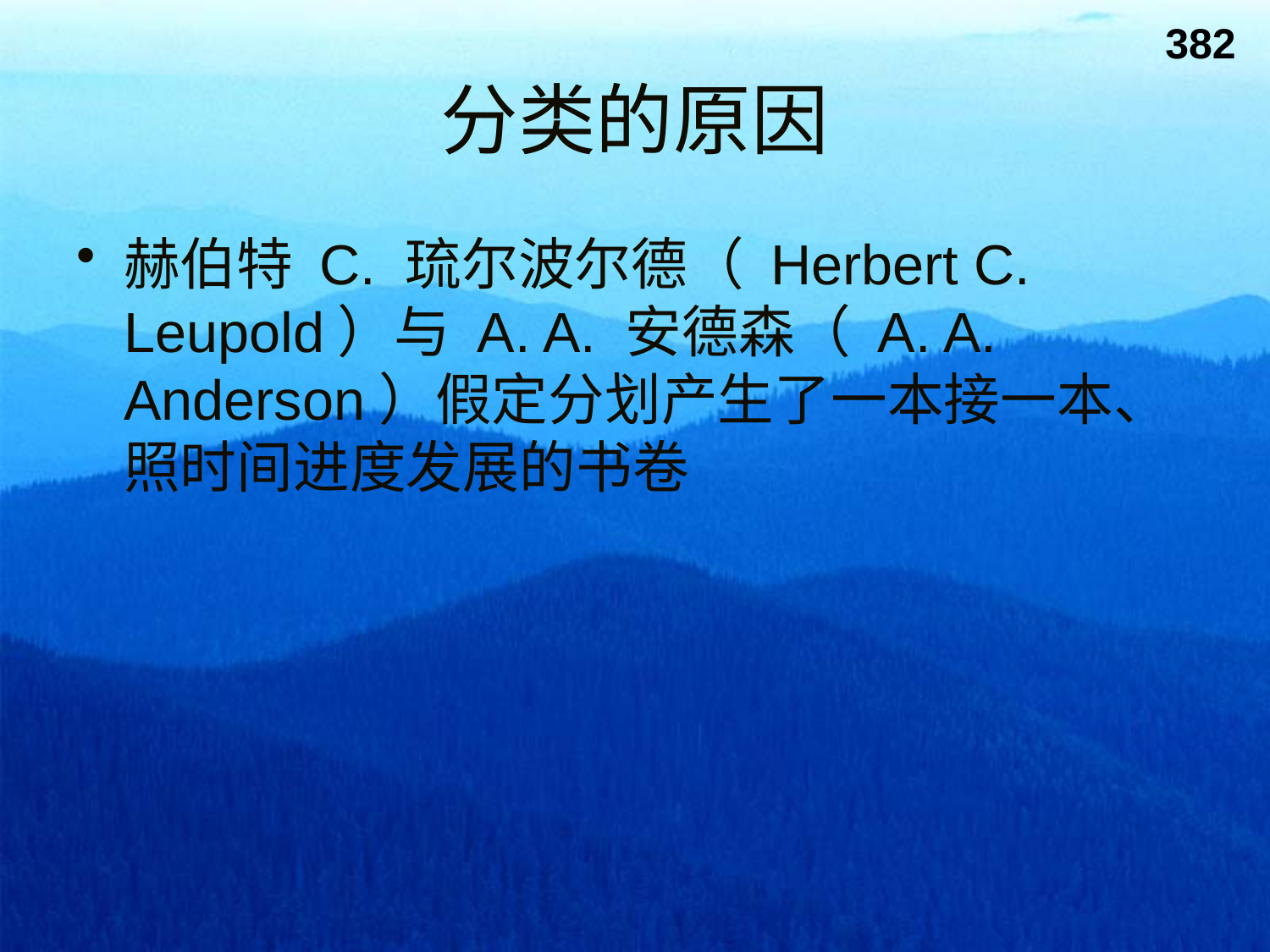

382
# 分类的原因
赫伯特 C. 琉尔波尔德（ Herbert C. Leupold）与 A. A. 安德森（ A. A. Anderson）假定分划产生了一本接一本、照时间进度发展的书卷